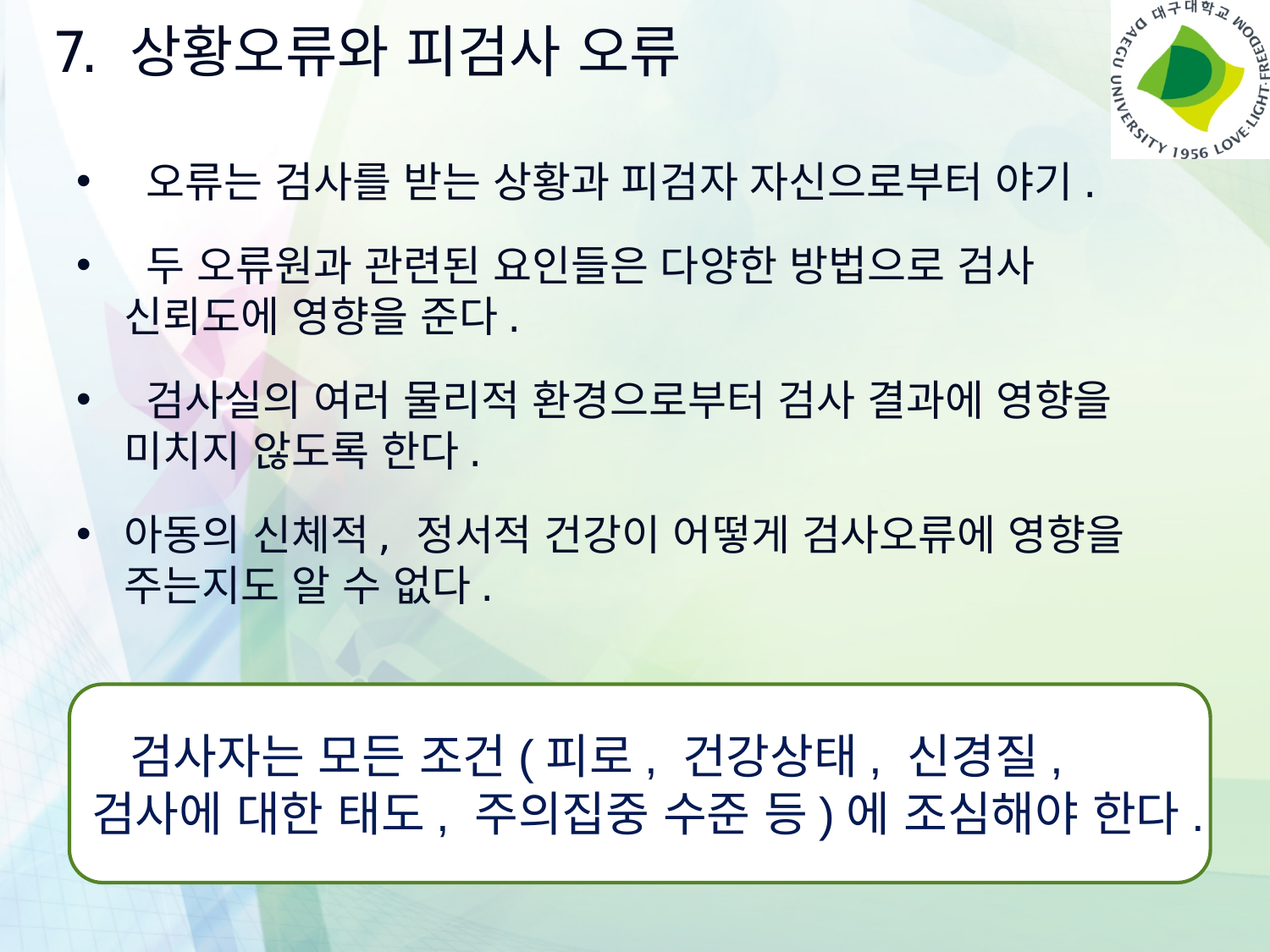

# 7. 상황오류와 피검사 오류
 오류는 검사를 받는 상황과 피검자 자신으로부터 야기.

 두 오류원과 관련된 요인들은 다양한 방법으로 검사 신뢰도에 영향을 준다.

 검사실의 여러 물리적 환경으로부터 검사 결과에 영향을 미치지 않도록 한다.

아동의 신체적, 정서적 건강이 어떻게 검사오류에 영향을 주는지도 알 수 없다.

  검사자는 모든 조건(피로, 건강상태, 신경질, 검사에 대한 태도, 주의집중 수준 등)에 조심해야 한다.